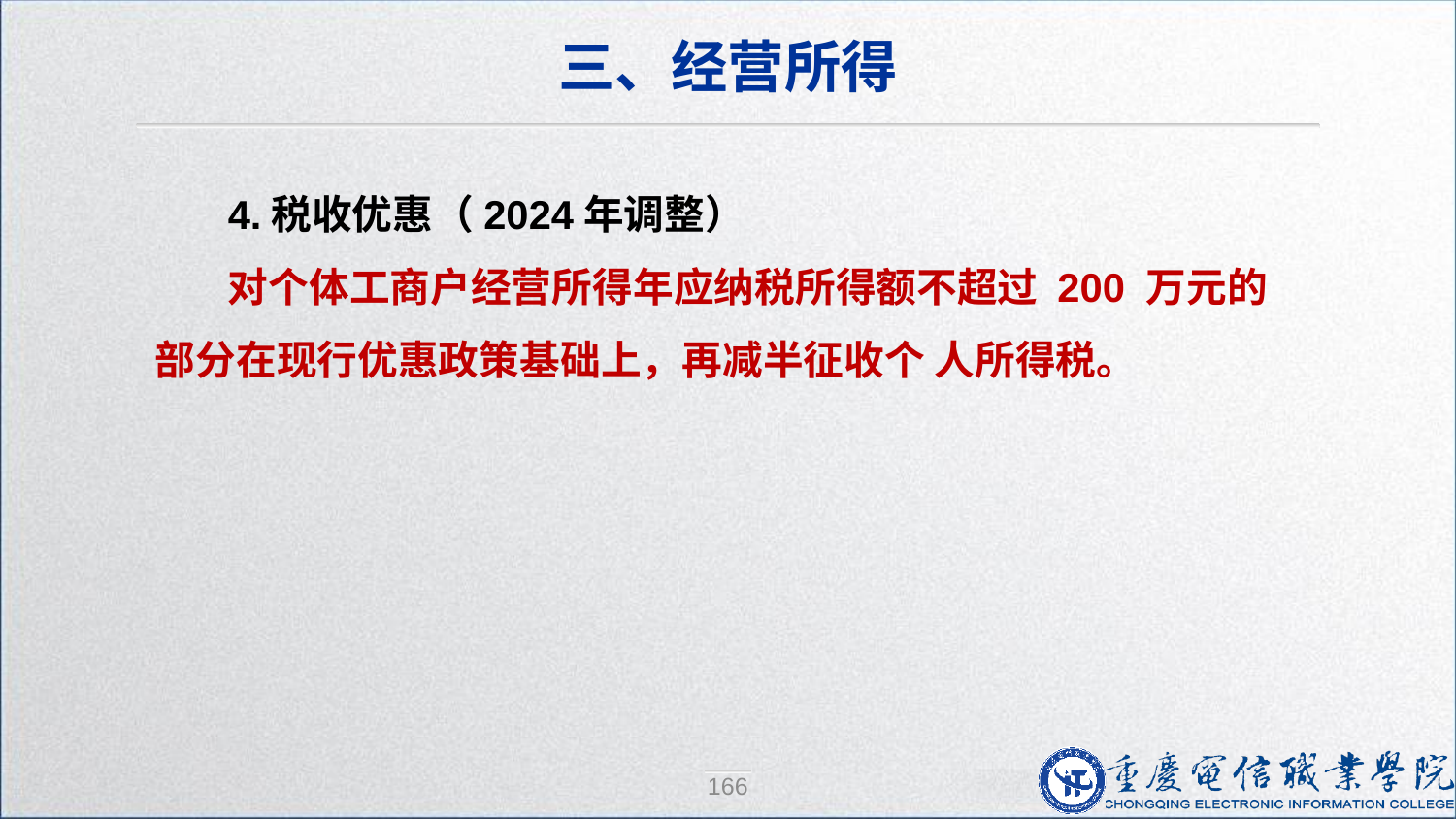

三、经营所得
4.税收优惠（2024年调整）
对个体工商户经营所得年应纳税所得额不超过 200 万元的部分在现行优惠政策基础上，再减半征收个 人所得税。
166